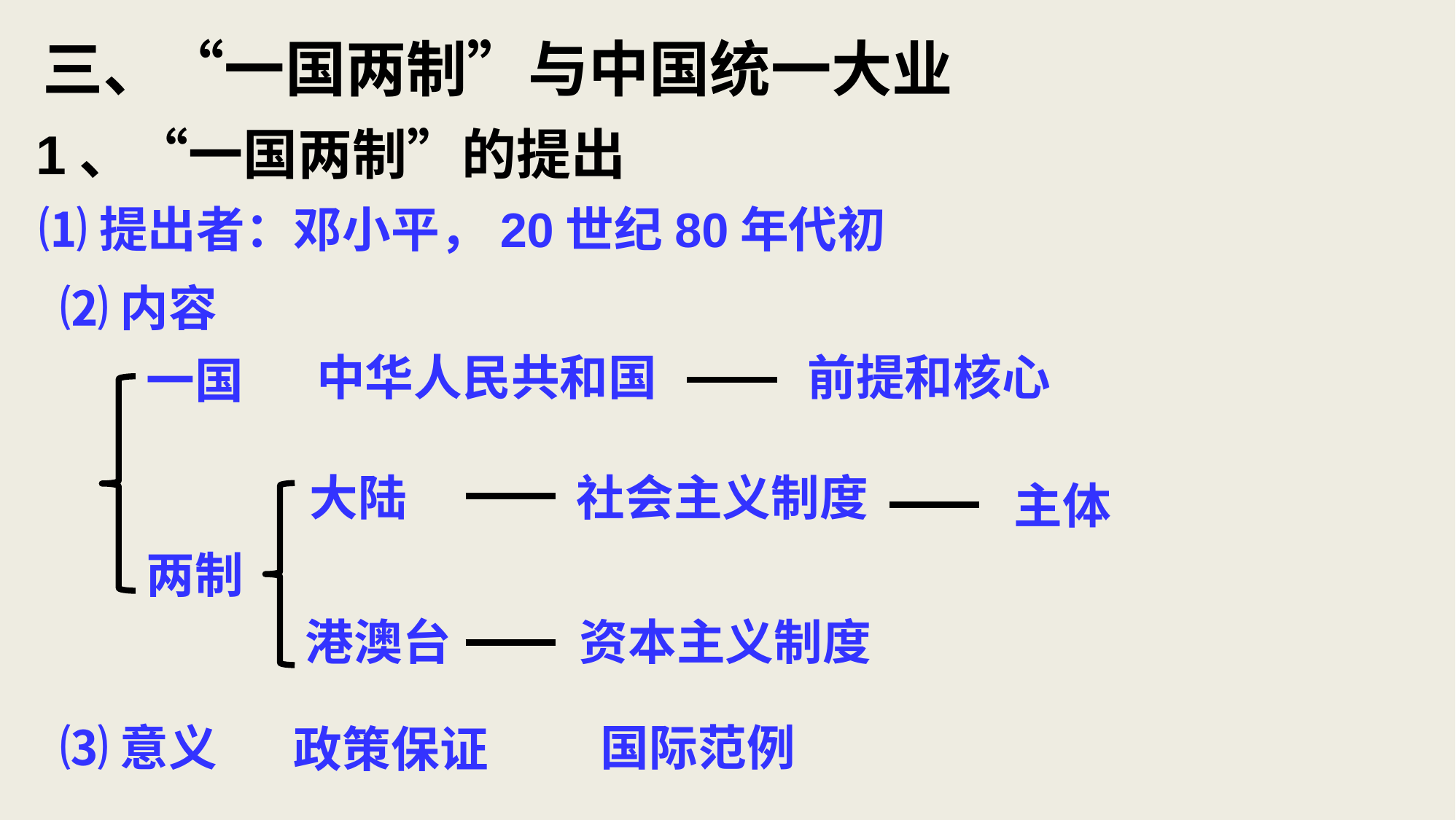

三、“一国两制”与中国统一大业
1、“一国两制”的提出
⑴提出者：邓小平，20世纪80年代初
⑵内容
前提和核心
中华人民共和国
一国

两制
社会主义制度
主体
大陆

港澳台
资本主义制度
国际范例
⑶意义
政策保证